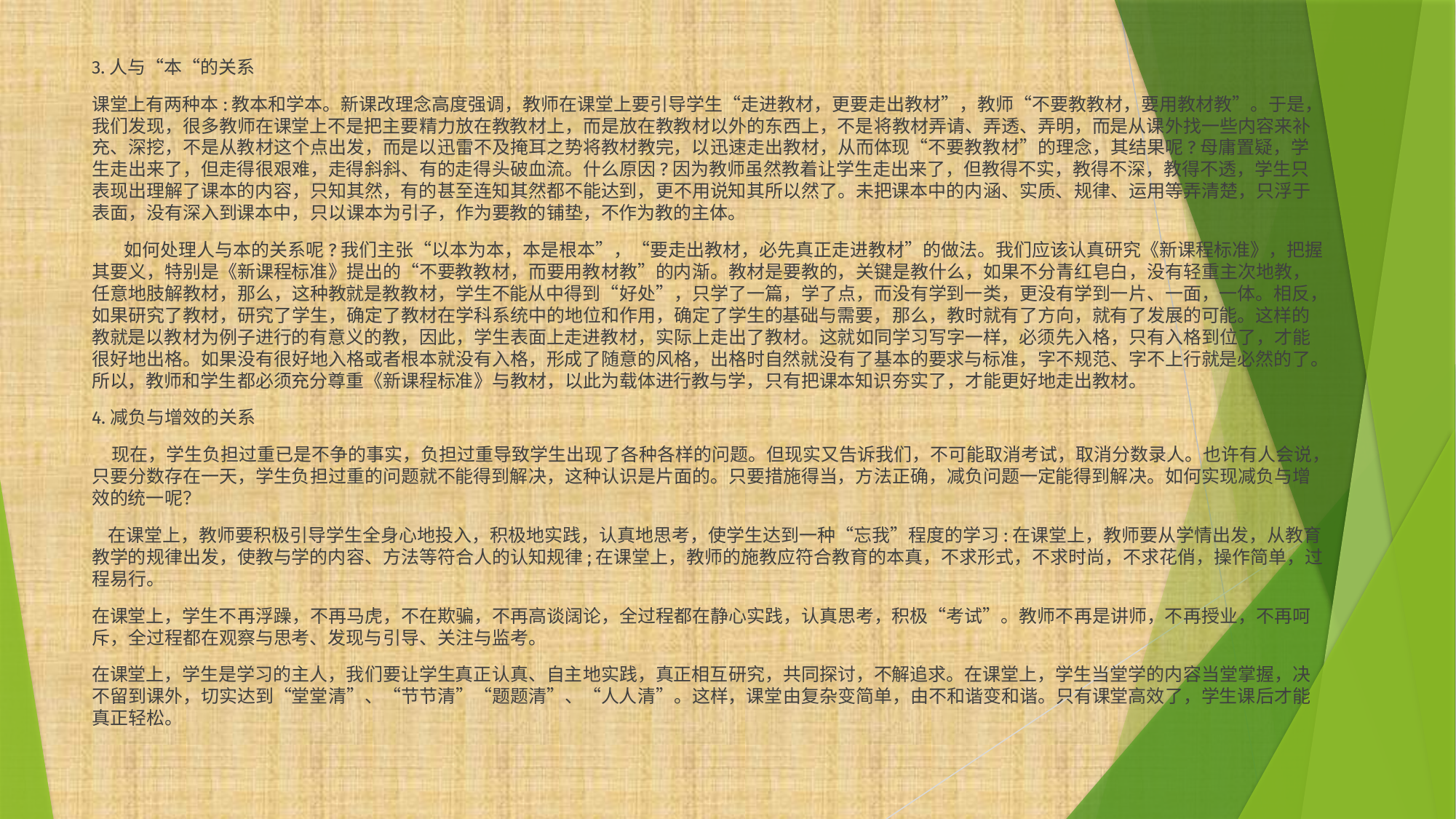

3.人与“本“的关系
课堂上有两种本:教本和学本。新课改理念高度强调，教师在课堂上要引导学生“走进教材，更要走出教材”，教师“不要教教材，要用教材教”。于是，我们发现，很多教师在课堂上不是把主要精力放在教教材上，而是放在教教材以外的东西上，不是将教材弄请、弄透、弄明，而是从课外找一些内容来补充、深挖，不是从教材这个点出发，而是以迅雷不及掩耳之势将教材教完，以迅速走出教材，从而体现“不要教教材”的理念，其结果呢?母庸置疑，学生走出来了，但走得很艰难，走得斜斜、有的走得头破血流。什么原因?因为教师虽然教着让学生走出来了，但教得不实，教得不深，教得不透，学生只表现出理解了课本的内容，只知其然，有的甚至连知其然都不能达到，更不用说知其所以然了。未把课本中的内涵、实质、规律、运用等弄清楚，只浮于表面，没有深入到课本中，只以课本为引子，作为要教的铺垫，不作为教的主体。
       如何处理人与本的关系呢?我们主张“以本为本，本是根本”，“要走出教材，必先真正走进教材”的做法。我们应该认真研究《新课程标准》，把握其要义，特别是《新课程标准》提出的“不要教教材，而要用教材教”的内渐。教材是要教的，关键是教什么，如果不分青红皂白，没有轻重主次地教，任意地肢解教材，那么，这种教就是教教材，学生不能从中得到“好处”，只学了一篇，学了点，而没有学到一类，更没有学到一片、一面，一体。相反，如果研究了教材，研究了学生，确定了教材在学科系统中的地位和作用，确定了学生的基础与需要，那么，教时就有了方向，就有了发展的可能。这样的教就是以教材为例子进行的有意义的教，因此，学生表面上走进教材，实际上走出了教材。这就如同学习写字一样，必须先入格，只有入格到位了，才能很好地出格。如果没有很好地入格或者根本就没有入格，形成了随意的风格，出格时自然就没有了基本的要求与标准，字不规范、字不上行就是必然的了。所以，教师和学生都必须充分尊重《新课程标准》与教材，以此为载体进行教与学，只有把课本知识夯实了，才能更好地走出教材。
4.减负与增效的关系
    现在，学生负担过重已是不争的事实，负担过重导致学生出现了各种各样的问题。但现实又告诉我们，不可能取消考试，取消分数录人。也许有人会说，只要分数存在一天，学生负担过重的问题就不能得到解决，这种认识是片面的。只要措施得当，方法正确，减负问题一定能得到解决。如何实现减负与增效的统一呢？
   在课堂上，教师要积极引导学生全身心地投入，积极地实践，认真地思考，使学生达到一种“忘我”程度的学习:在课堂上，教师要从学情出发，从教育教学的规律出发，使教与学的内容、方法等符合人的认知规律;在课堂上，教师的施教应符合教育的本真，不求形式，不求时尚，不求花俏，操作简单，过程易行。
在课堂上，学生不再浮躁，不再马虎，不在欺骗，不再高谈阔论，全过程都在静心实践，认真思考，积极“考试”。教师不再是讲师，不再授业，不再呵斥，全过程都在观察与思考、发现与引导、关注与监考。
在课堂上，学生是学习的主人，我们要让学生真正认真、自主地实践，真正相互研究，共同探讨，不解追求。在课堂上，学生当堂学的内容当堂掌握，决不留到课外，切实达到“堂堂清”、“节节清”“题题清”、“人人清”。这样，课堂由复杂变简单，由不和谐变和谐。只有课堂高效了，学生课后才能真正轻松。